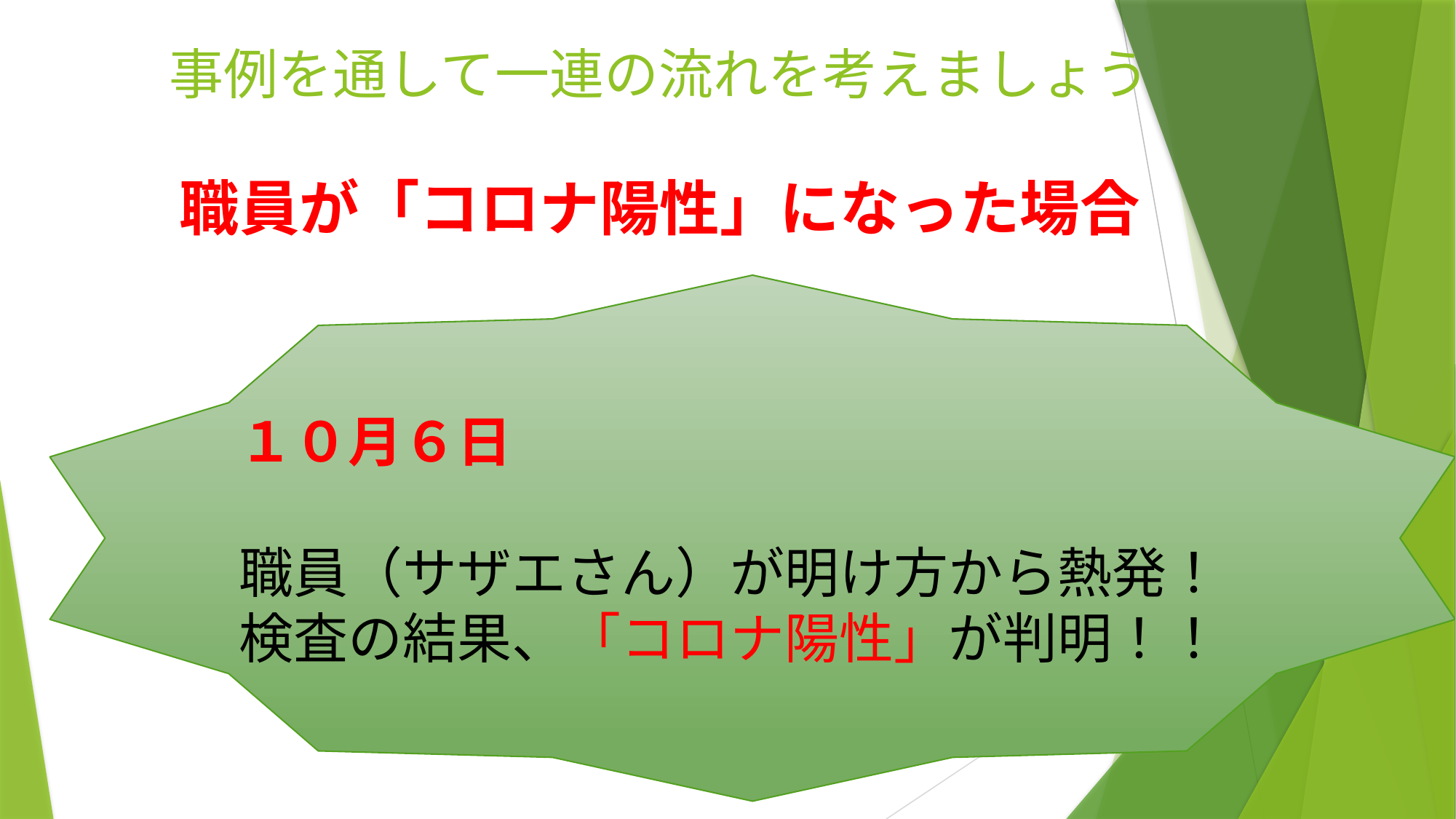

# 事例を通して一連の流れを考えましょう 職員が「コロナ陽性」になった場合
１０月６日

職員（サザエさん）が明け方から熱発！
検査の結果、「コロナ陽性」が判明！！
7